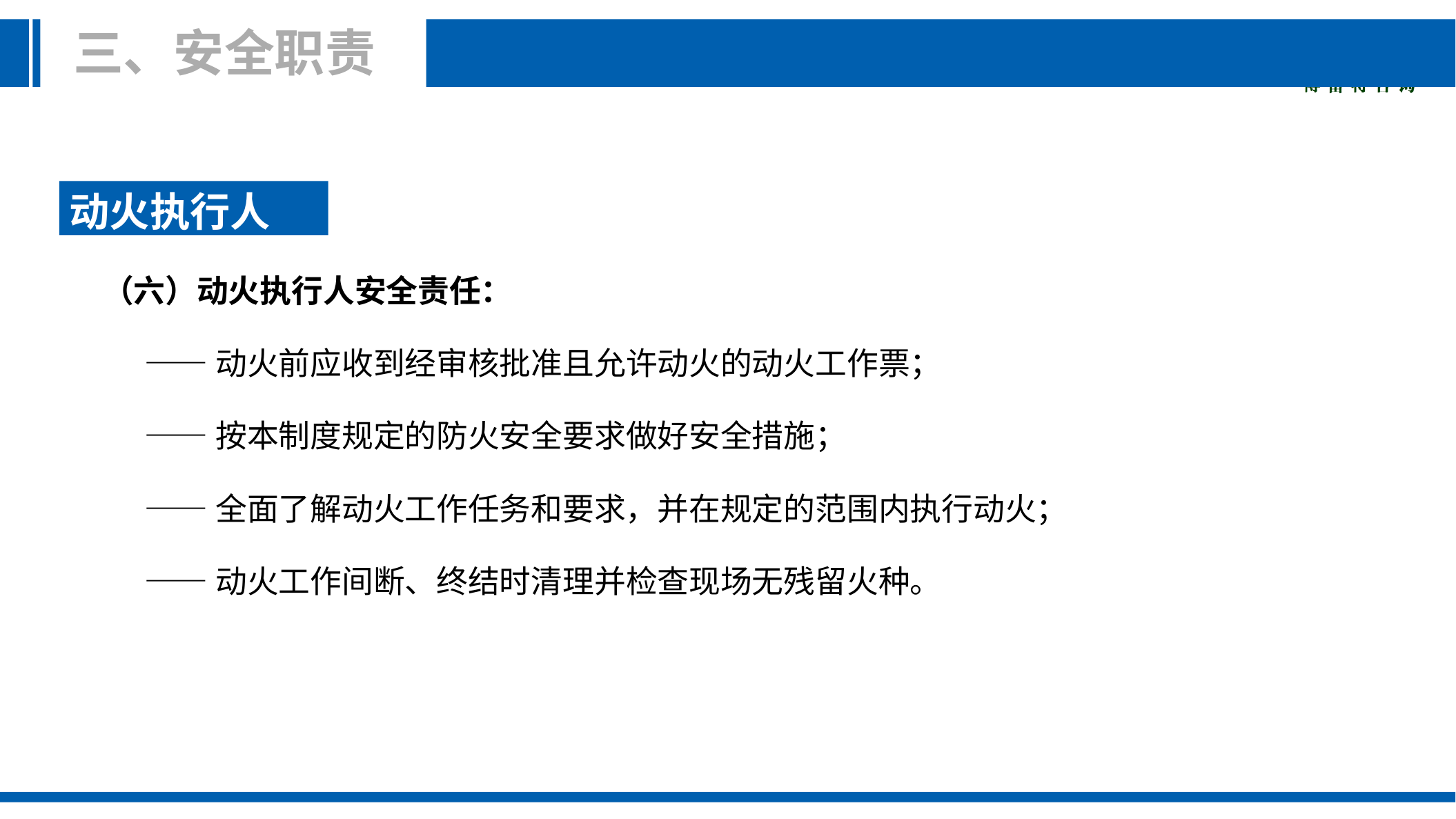

三、安全职责
动火执行人
（六）动火执行人安全责任：
      ——动火前应收到经审核批准且允许动火的动火工作票；
      ——按本制度规定的防火安全要求做好安全措施；
      ——全面了解动火工作任务和要求，并在规定的范围内执行动火；
      ——动火工作间断、终结时清理并检查现场无残留火种。